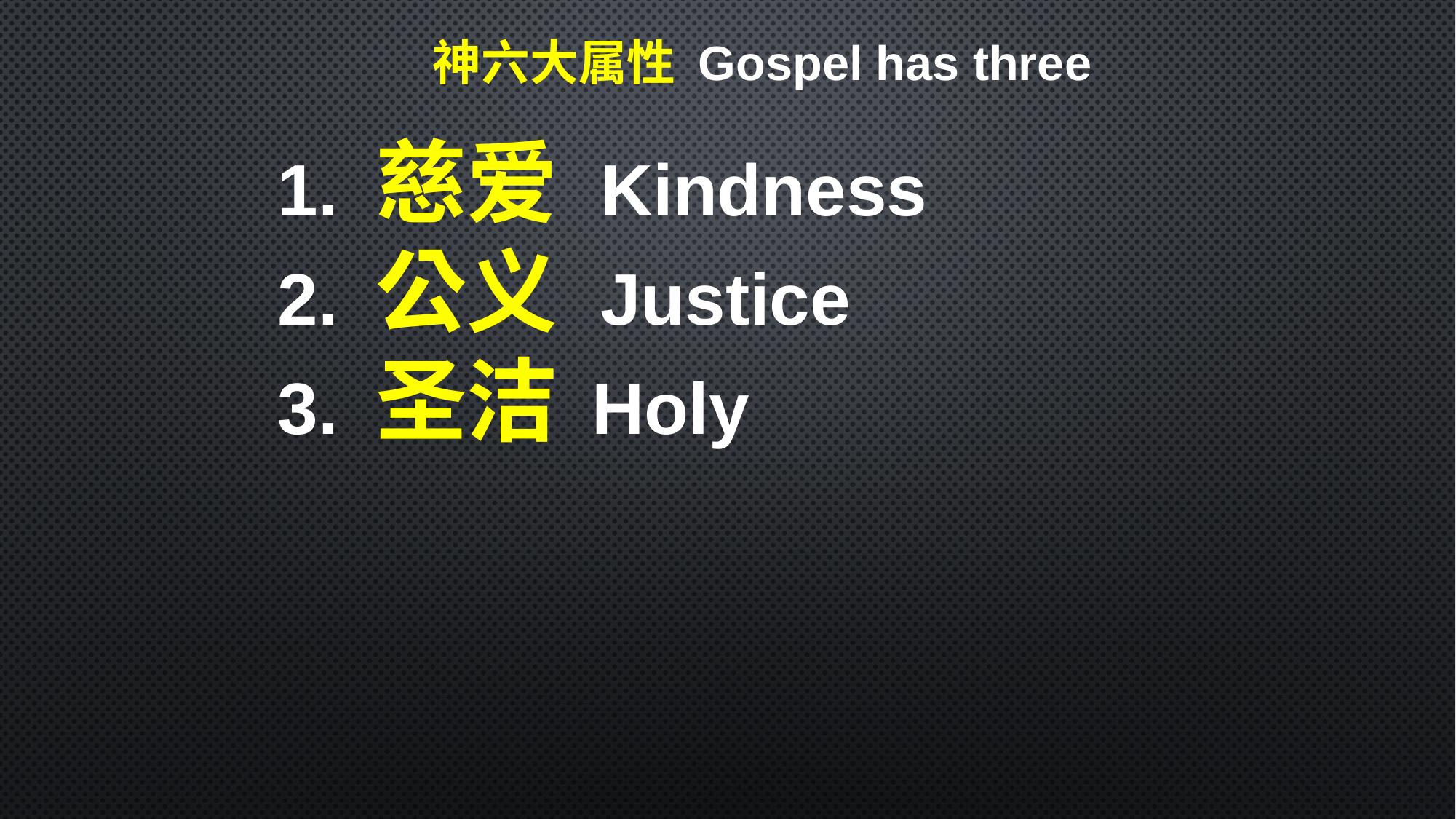

神六大属性 Gospel has three
1. 慈爱 Kindness
2. 公义 Justice
3. 圣洁 Holy